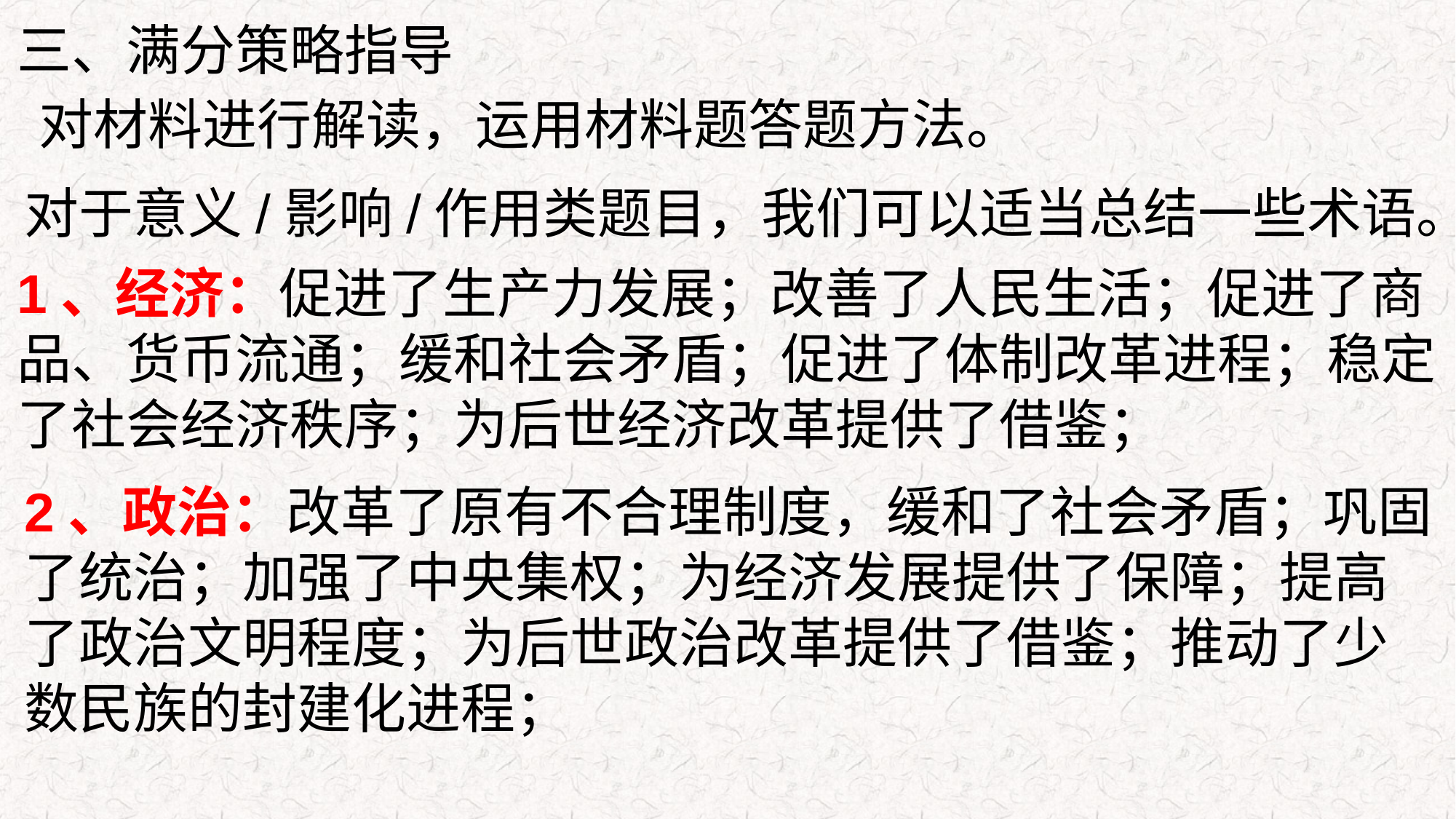

三、满分策略指导
对材料进行解读，运用材料题答题方法。
对于意义/影响/作用类题目，我们可以适当总结一些术语。
1、经济：促进了生产力发展；改善了人民生活；促进了商品、货币流通；缓和社会矛盾；促进了体制改革进程；稳定了社会经济秩序；为后世经济改革提供了借鉴；
2、政治：改革了原有不合理制度，缓和了社会矛盾；巩固了统治；加强了中央集权；为经济发展提供了保障；提高了政治文明程度；为后世政治改革提供了借鉴；推动了少数民族的封建化进程；